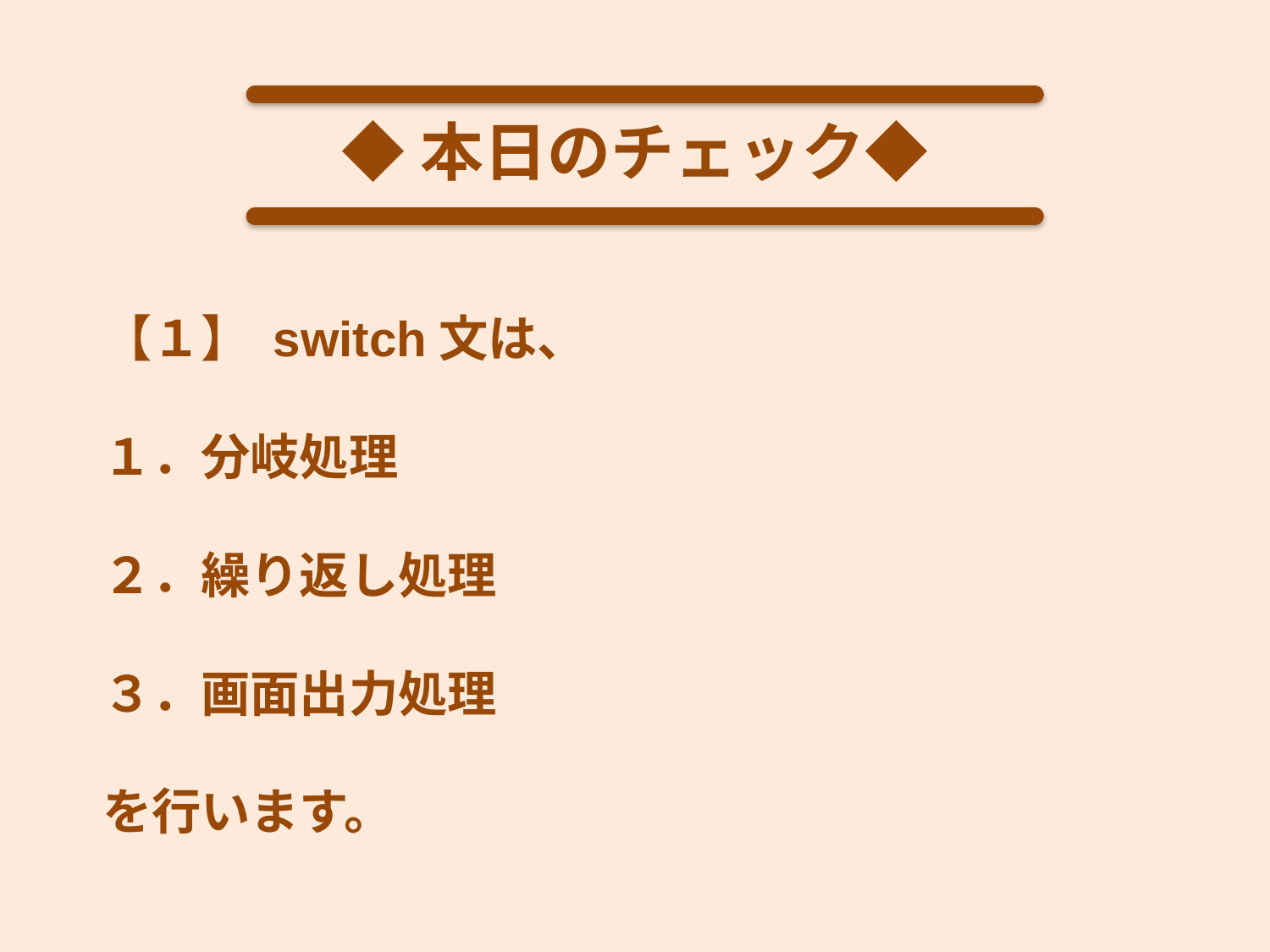

◆本日のチェック◆

【１】 switch文は、

１．分岐処理

２．繰り返し処理

３．画面出力処理

を行います。